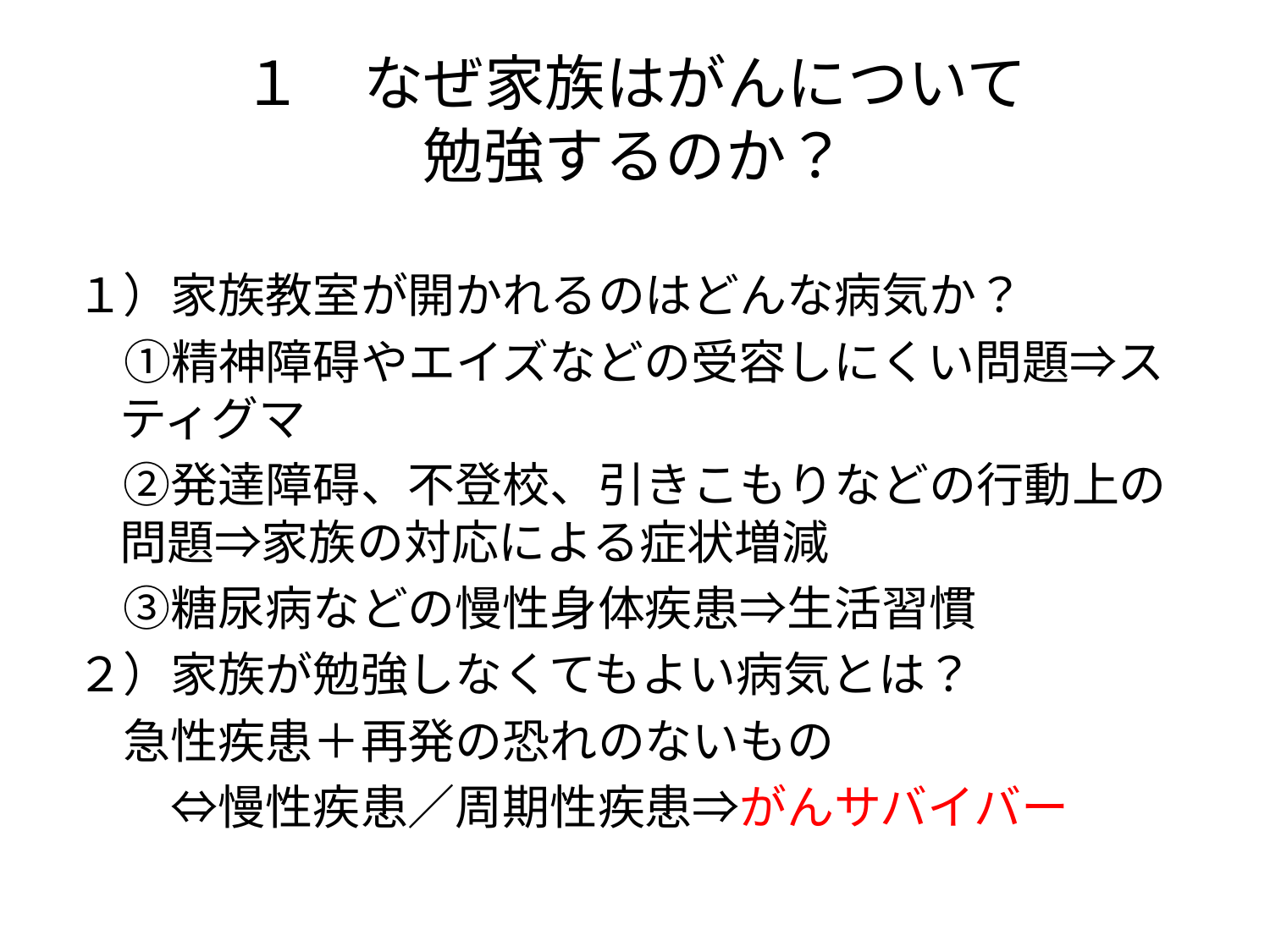

# １　なぜ家族はがんについて 勉強するのか？
１）家族教室が開かれるのはどんな病気か？
　①精神障碍やエイズなどの受容しにくい問題⇒スティグマ
　②発達障碍、不登校、引きこもりなどの行動上の問題⇒家族の対応による症状増減
　③糖尿病などの慢性身体疾患⇒生活習慣
２）家族が勉強しなくてもよい病気とは？
　急性疾患＋再発の恐れのないもの
　　⇔慢性疾患／周期性疾患⇒がんサバイバー